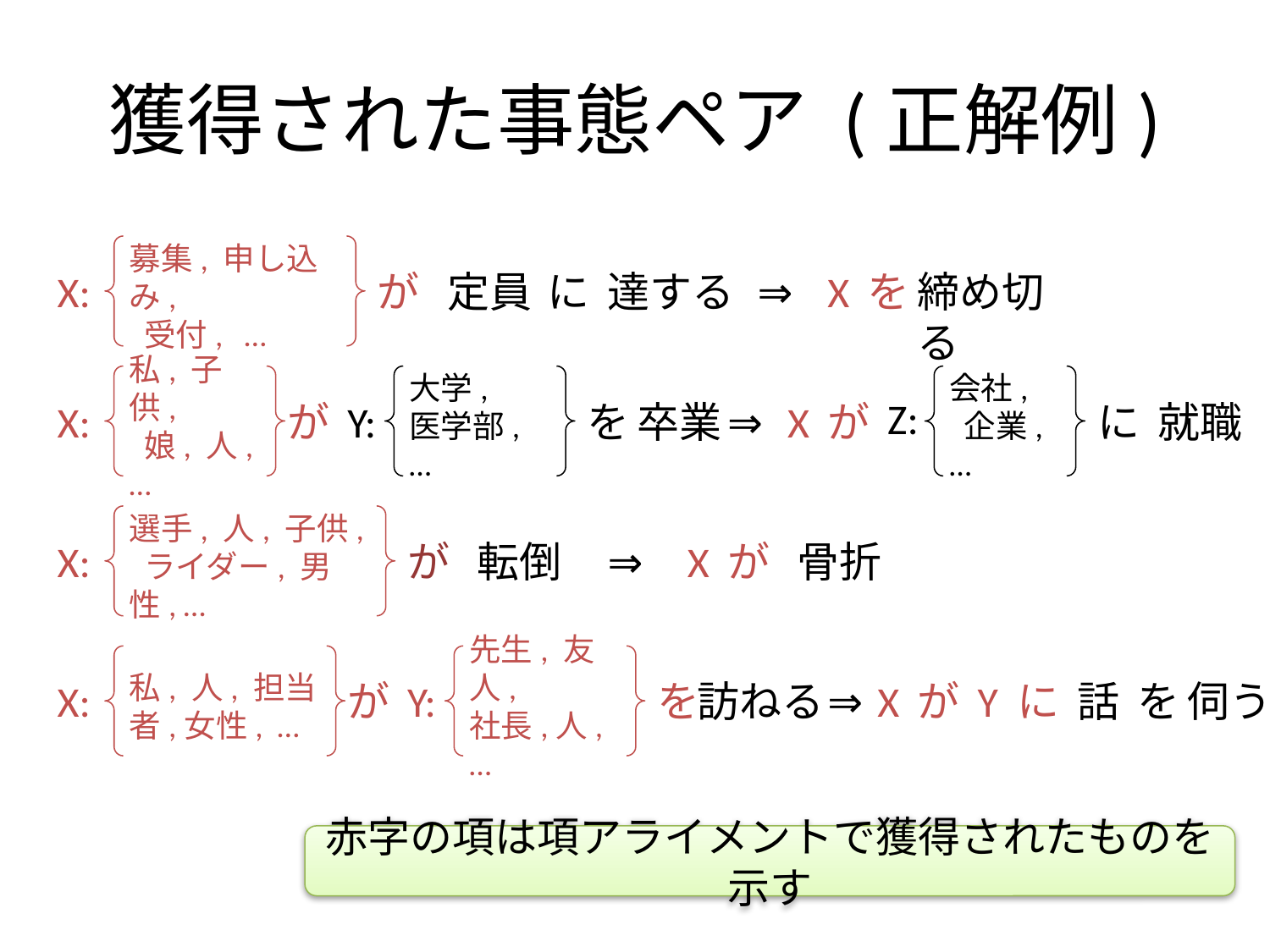

# 獲得された事態ペア (正解例)
募集, 申し込み,
 受付,   …
X:
が
定員
に
達する
⇒
X
を
締め切る
私, 子供,
 娘, 人,  …
大学,
医学部,  …
会社,
 企業, …
Z:
X:
が
Y:
を
卒業
⇒
X
が
に
就職
選手, 人, 子供,
 ライダー, 男性, …
X:
が
転倒
⇒
X
が
骨折
私, 人, 担当者,女性,  …
先生, 友人,
社長,人,  …
X:
が
Y:
を
訪ねる
⇒
X
が
Y
に
話
を
伺う
赤字の項は項アライメントで獲得されたものを示す